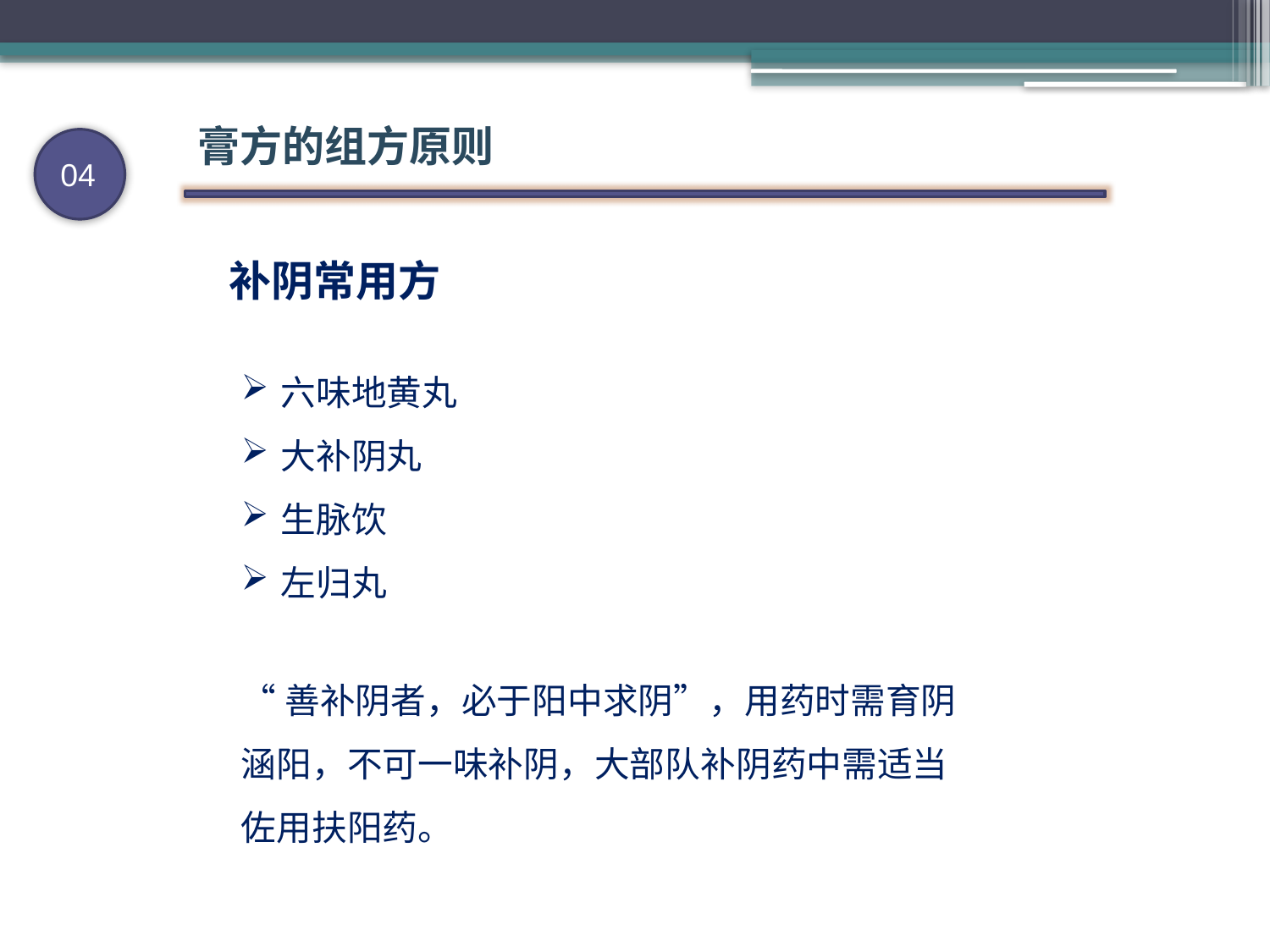

膏方的组方原则
04

补阴常用方
六味地黄丸
大补阴丸
生脉饮
左归丸
“善补阴者，必于阳中求阴”，用药时需育阴涵阳，不可一味补阴，大部队补阴药中需适当佐用扶阳药。